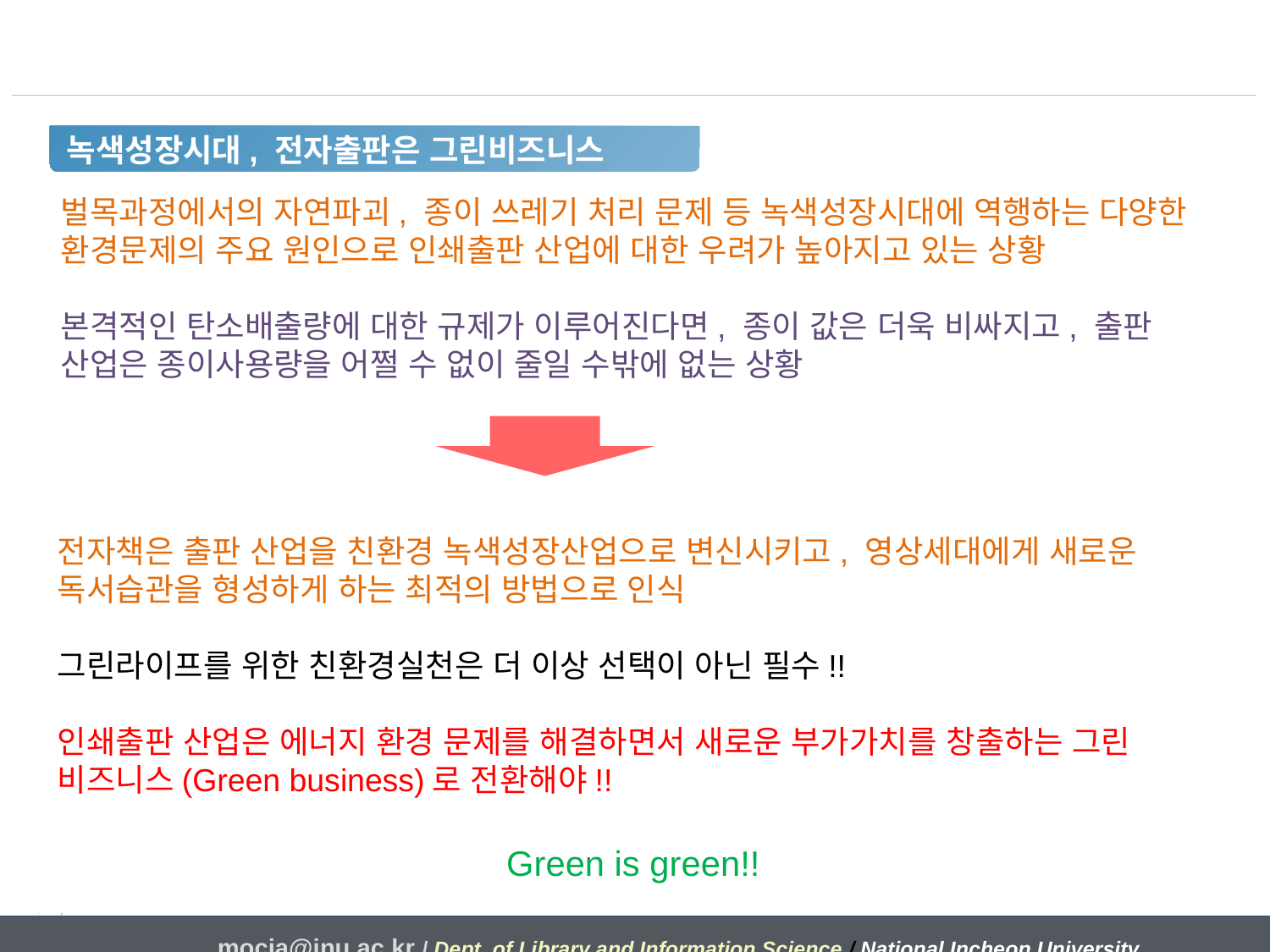

녹색성장시대, 전자출판은 그린비즈니스
벌목과정에서의 자연파괴, 종이 쓰레기 처리 문제 등 녹색성장시대에 역행하는 다양한 환경문제의 주요 원인으로 인쇄출판 산업에 대한 우려가 높아지고 있는 상황

본격적인 탄소배출량에 대한 규제가 이루어진다면, 종이 값은 더욱 비싸지고, 출판 산업은 종이사용량을 어쩔 수 없이 줄일 수밖에 없는 상황

전자책은 출판 산업을 친환경 녹색성장산업으로 변신시키고, 영상세대에게 새로운 독서습관을 형성하게 하는 최적의 방법으로 인식

그린라이프를 위한 친환경실천은 더 이상 선택이 아닌 필수!!

인쇄출판 산업은 에너지 환경 문제를 해결하면서 새로운 부가가치를 창출하는 그린 비즈니스(Green business)로 전환해야!!

Green is green!!

mocja@inu.ac.kr / Dept. of Library and Information Science / National Incheon University